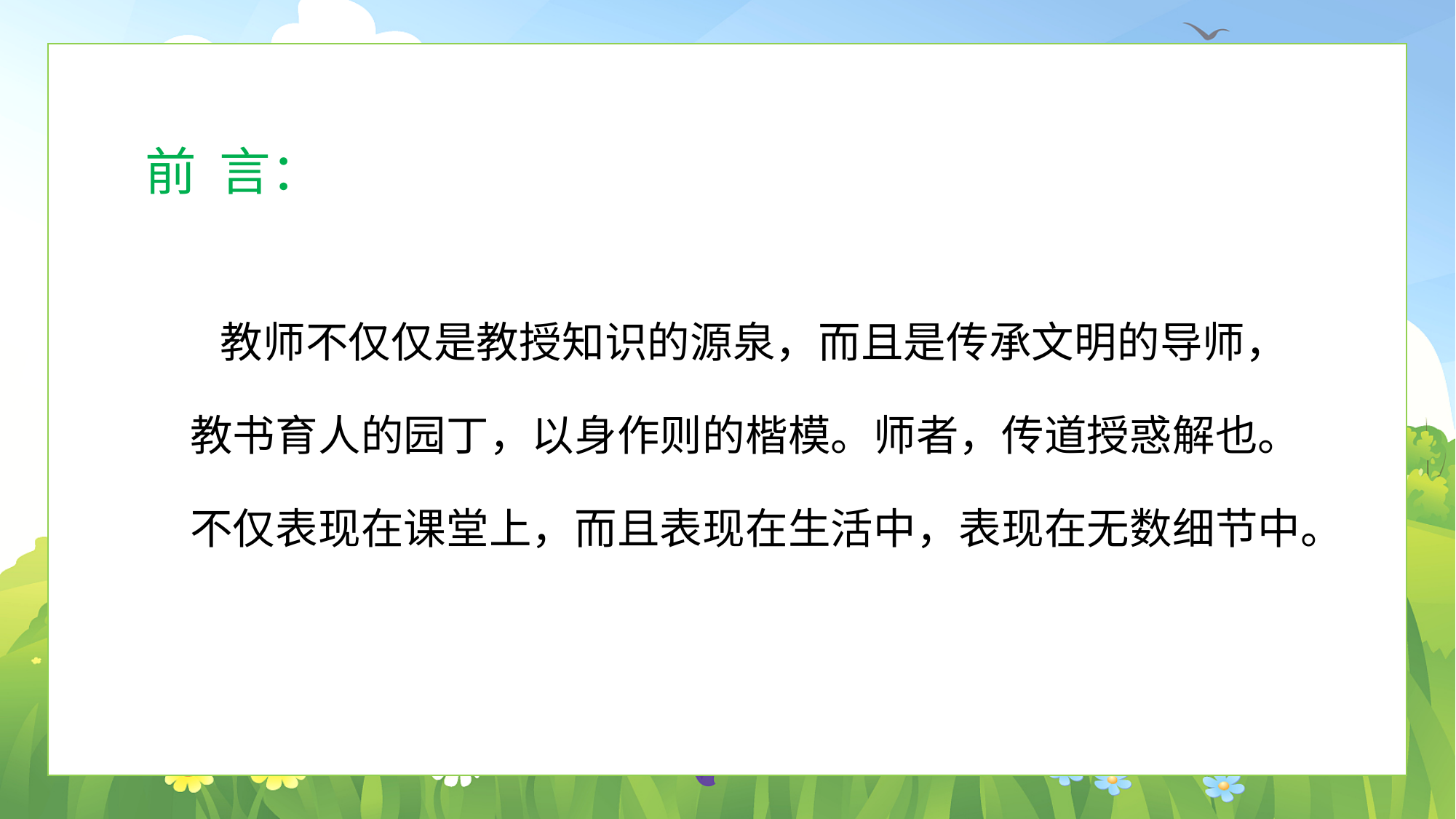

前  言：
  教师不仅仅是教授知识的源泉，而且是传承文明的导师，教书育人的园丁，以身作则的楷模。师者，传道授惑解也。不仅表现在课堂上，而且表现在生活中，表现在无数细节中。